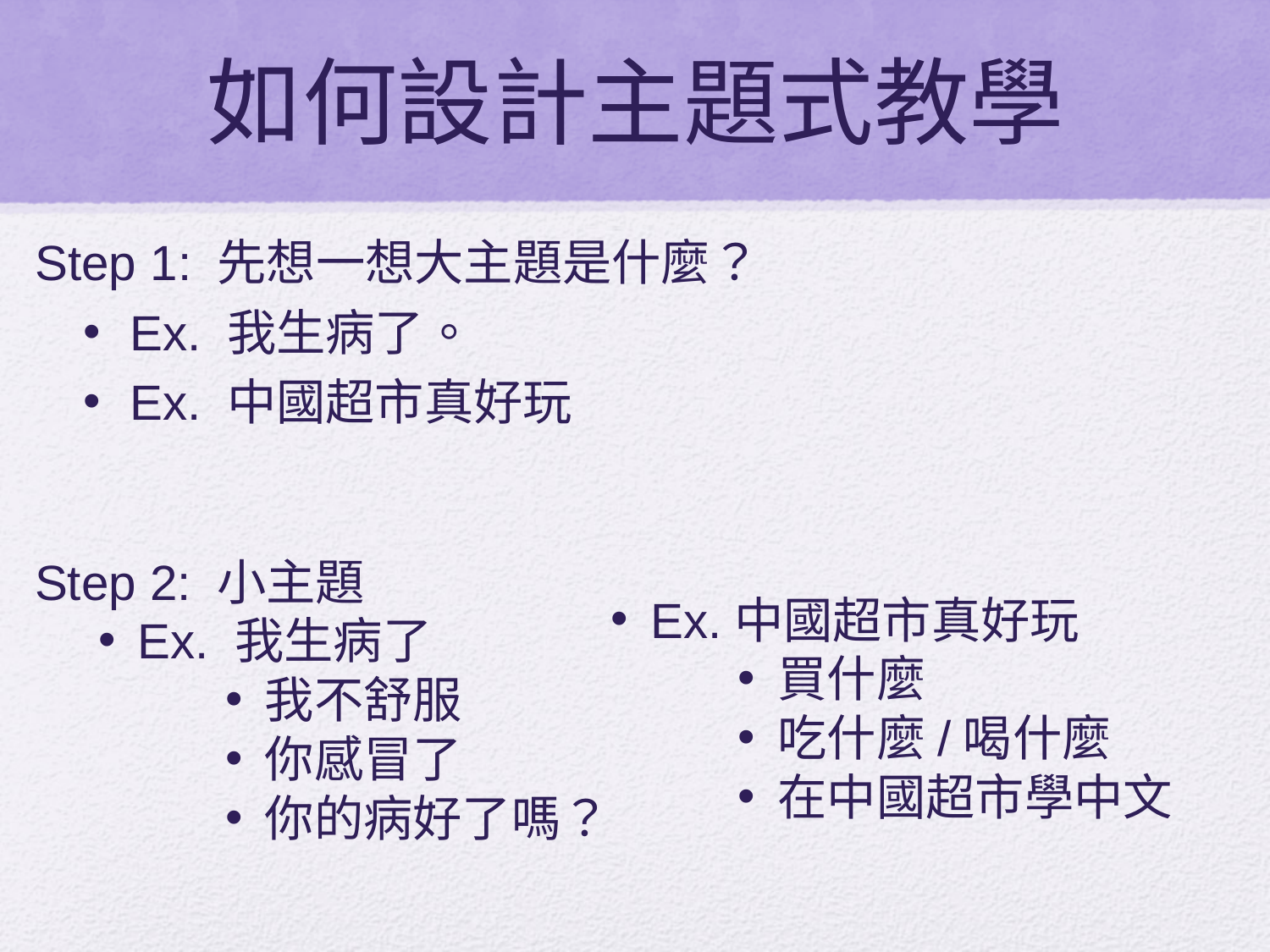

# 如何設計主題式教學
Step 1: 先想一想大主題是什麼？
Ex. 我生病了。
Ex. 中國超市真好玩

Step 2: 小主題
Ex. 我生病了
我不舒服
你感冒了
你的病好了嗎？

Ex.中國超市真好玩
買什麼
吃什麼/喝什麼
在中國超市學中文